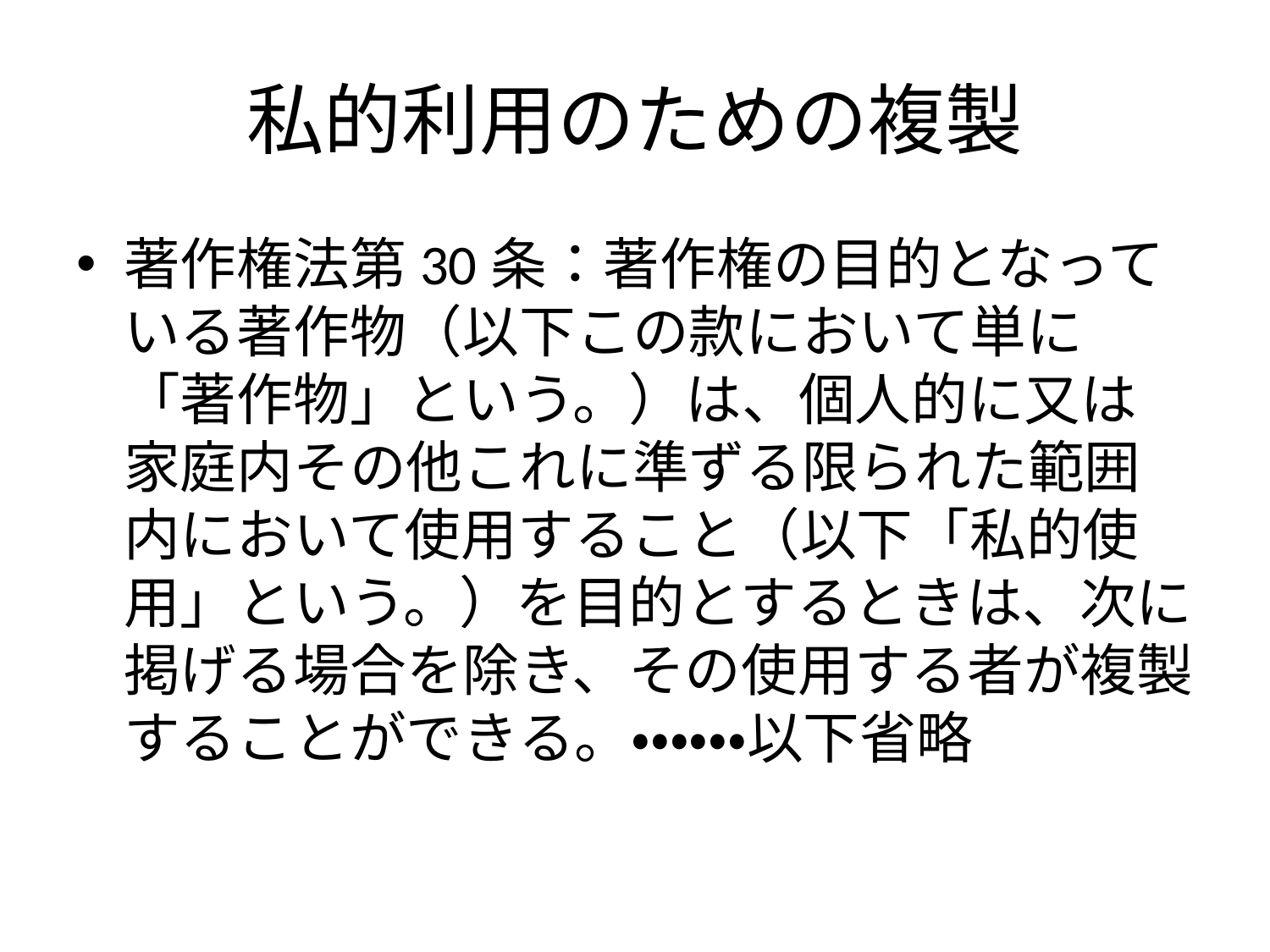

# 私的利用のための複製
著作権法第30条：著作権の目的となっている著作物（以下この款において単に「著作物」という。）は、個人的に又は家庭内その他これに準ずる限られた範囲内において使用すること（以下「私的使用」という。）を目的とするときは、次に掲げる場合を除き、その使用する者が複製することができる。・・・・・・以下省略